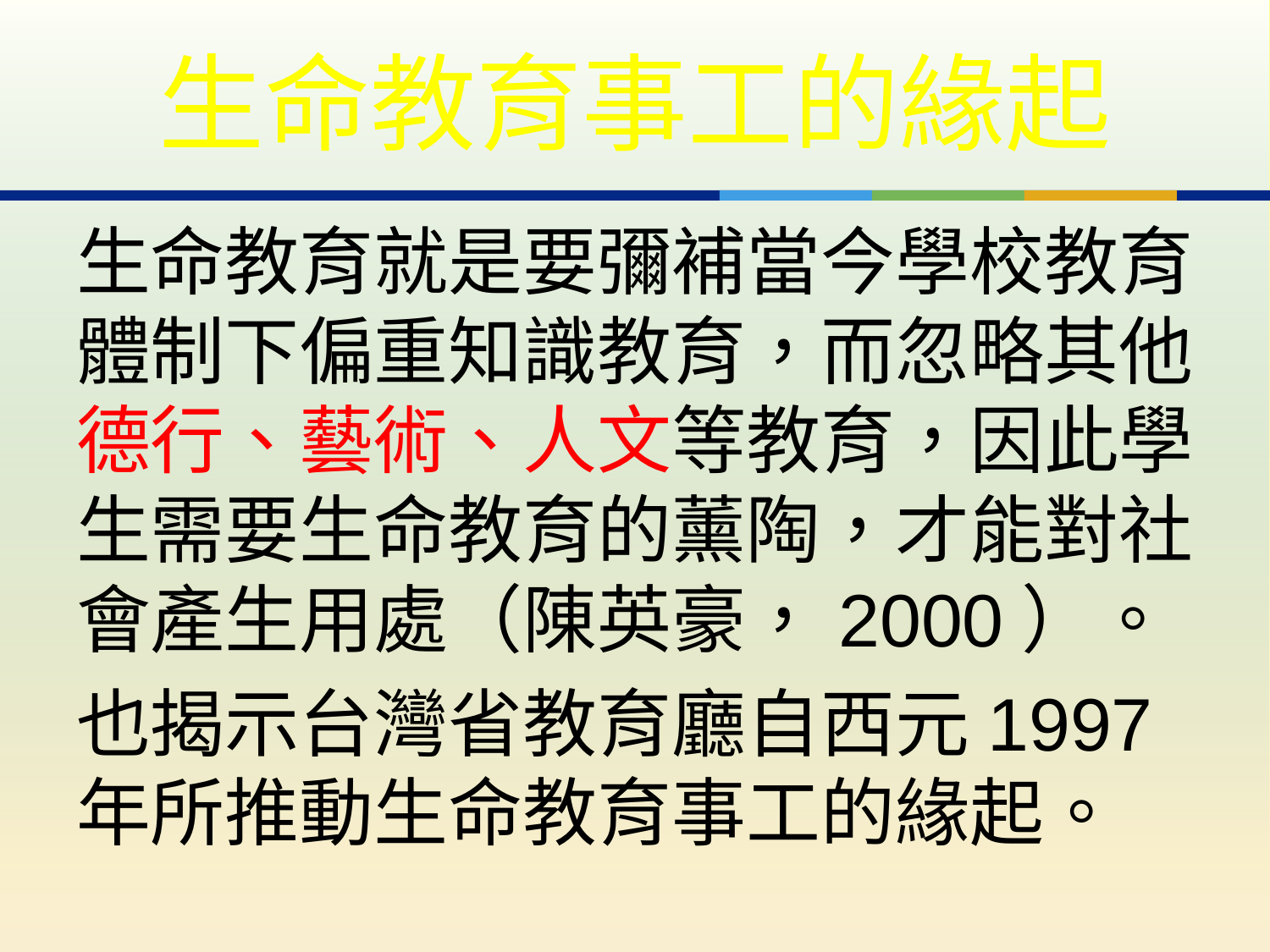

# 生命教育事工的緣起
生命教育就是要彌補當今學校教育體制下偏重知識教育，而忽略其他德行、藝術、人文等教育，因此學生需要生命教育的薰陶，才能對社會產生用處（陳英豪，2000）。
也揭示台灣省教育廳自西元1997年所推動生命教育事工的緣起。